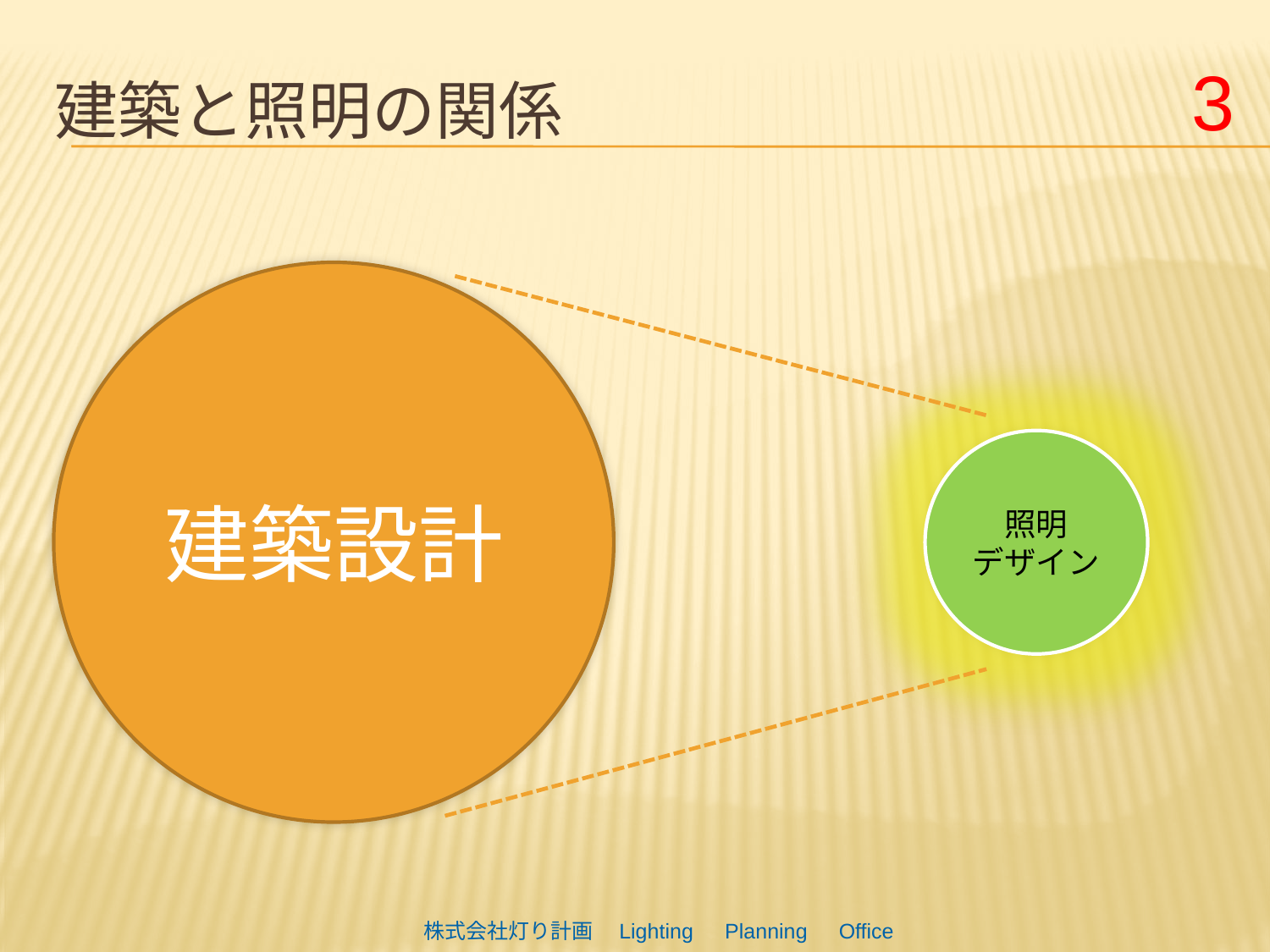

3
# 建築と照明の関係
建築設計
照明
デザイン
株式会社灯り計画　Lighting　Planning　Office